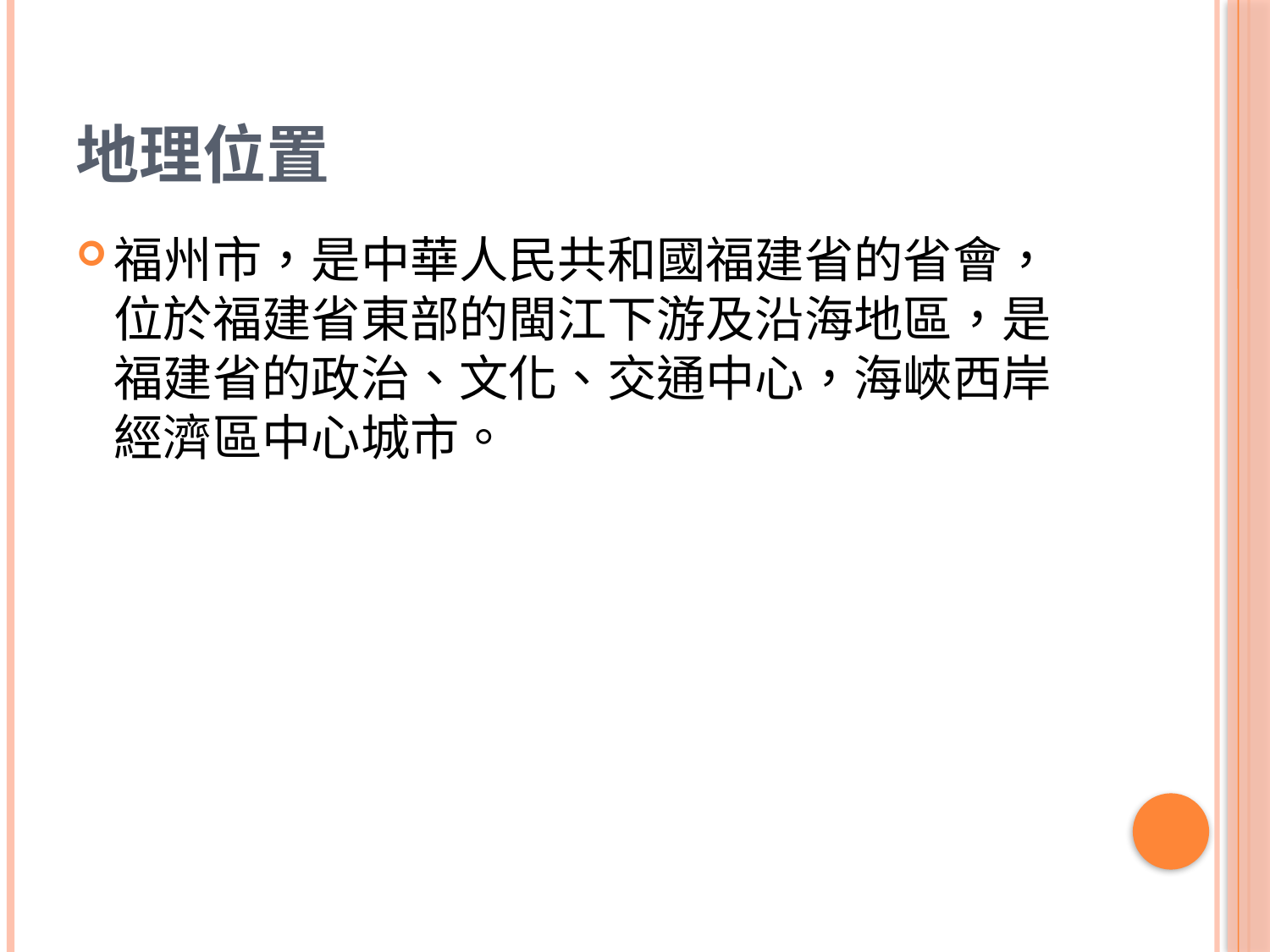

# 地理位置
福州市，是中華人民共和國福建省的省會，位於福建省東部的閩江下游及沿海地區，是福建省的政治、文化、交通中心，海峽西岸經濟區中心城市。